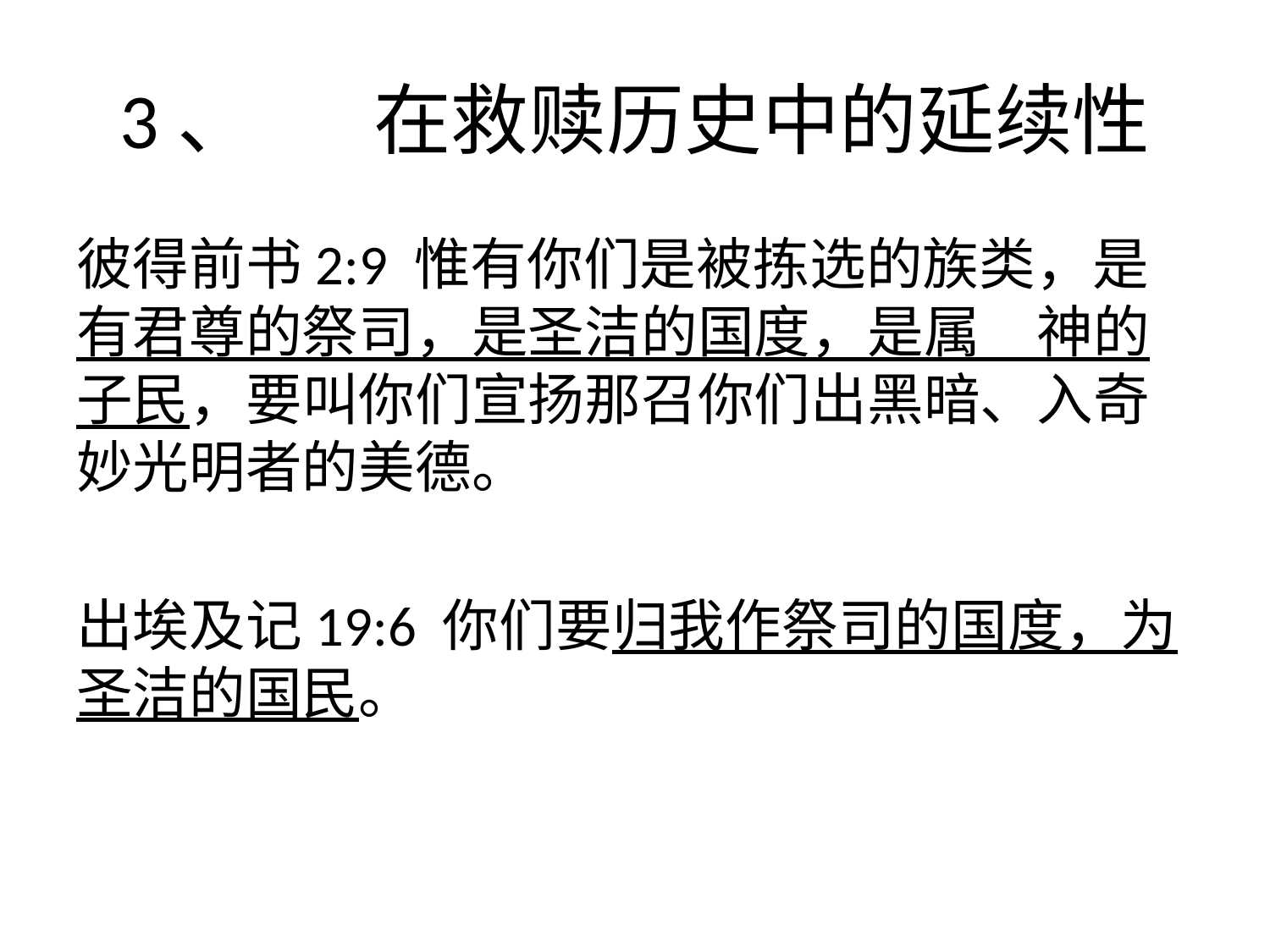

# 3、	在救赎历史中的延续性
彼得前书2:9 惟有你们是被拣选的族类，是有君尊的祭司，是圣洁的国度，是属　神的子民，要叫你们宣扬那召你们出黑暗、入奇妙光明者的美德。

出埃及记19:6 你们要归我作祭司的国度，为圣洁的国民。